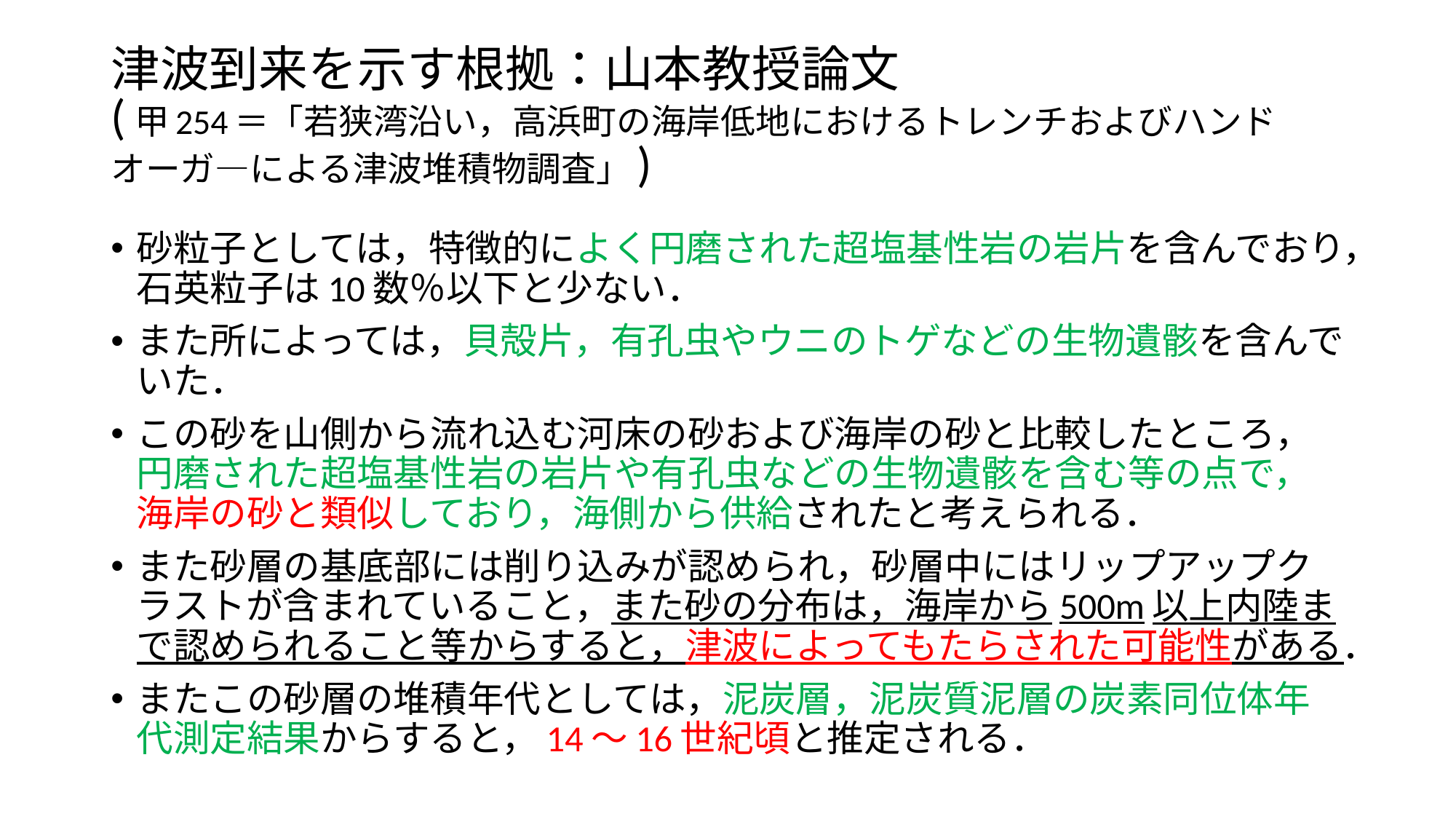

# 津波到来を示す根拠：山本教授論文 (甲254＝「若狭湾沿い，高浜町の海岸低地におけるトレンチおよびハンドオーガ―による津波堆積物調査」)
砂粒子としては，特徴的によく円磨された超塩基性岩の岩片を含んでおり，石英粒子は10数％以下と少ない．
また所によっては，貝殻片，有孔虫やウニのトゲなどの生物遺骸を含んでいた．
この砂を山側から流れ込む河床の砂および海岸の砂と比較したところ，円磨された超塩基性岩の岩片や有孔虫などの生物遺骸を含む等の点で，海岸の砂と類似しており，海側から供給されたと考えられる．
また砂層の基底部には削り込みが認められ，砂層中にはリップアップクラストが含まれていること，また砂の分布は，海岸から500m以上内陸まで認められること等からすると，津波によってもたらされた可能性がある．
またこの砂層の堆積年代としては，泥炭層，泥炭質泥層の炭素同位体年代測定結果からすると，14～16世紀頃と推定される．